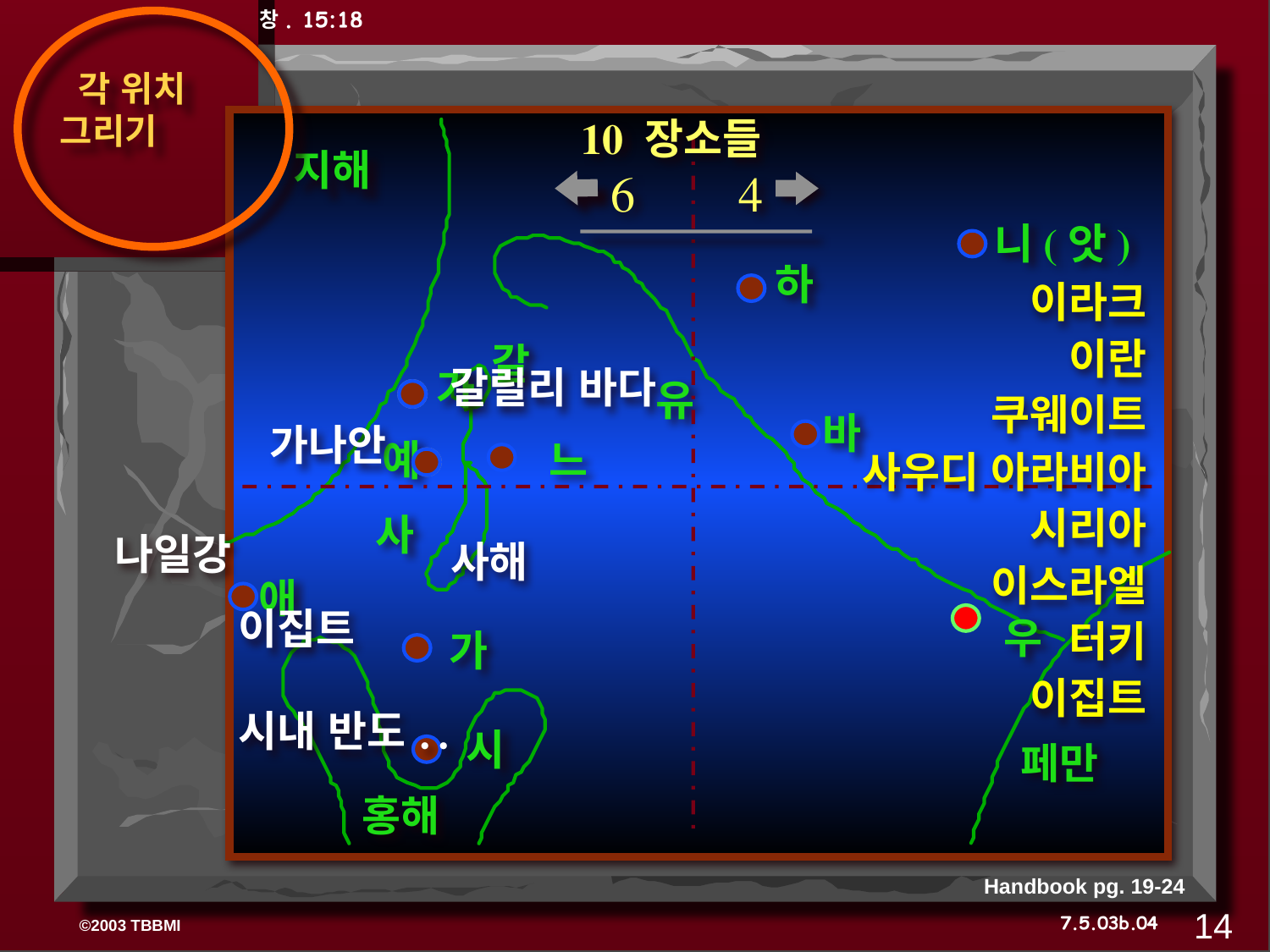

창. 15:18

 각 위치 그리기
10 장소들

지해
6
4

니(앗)

하

이라크
             이란
         쿠웨이트
        사우디 아라비아
             시리아
        이스라엘
        터키
      이집트

갈
갈릴리 바다
가

유

바

가나안

예
느

사
나일강
사해

애

이집트

우

가

시내 반도..
시
페만

홍해
Handbook pg. 19-24
14
04